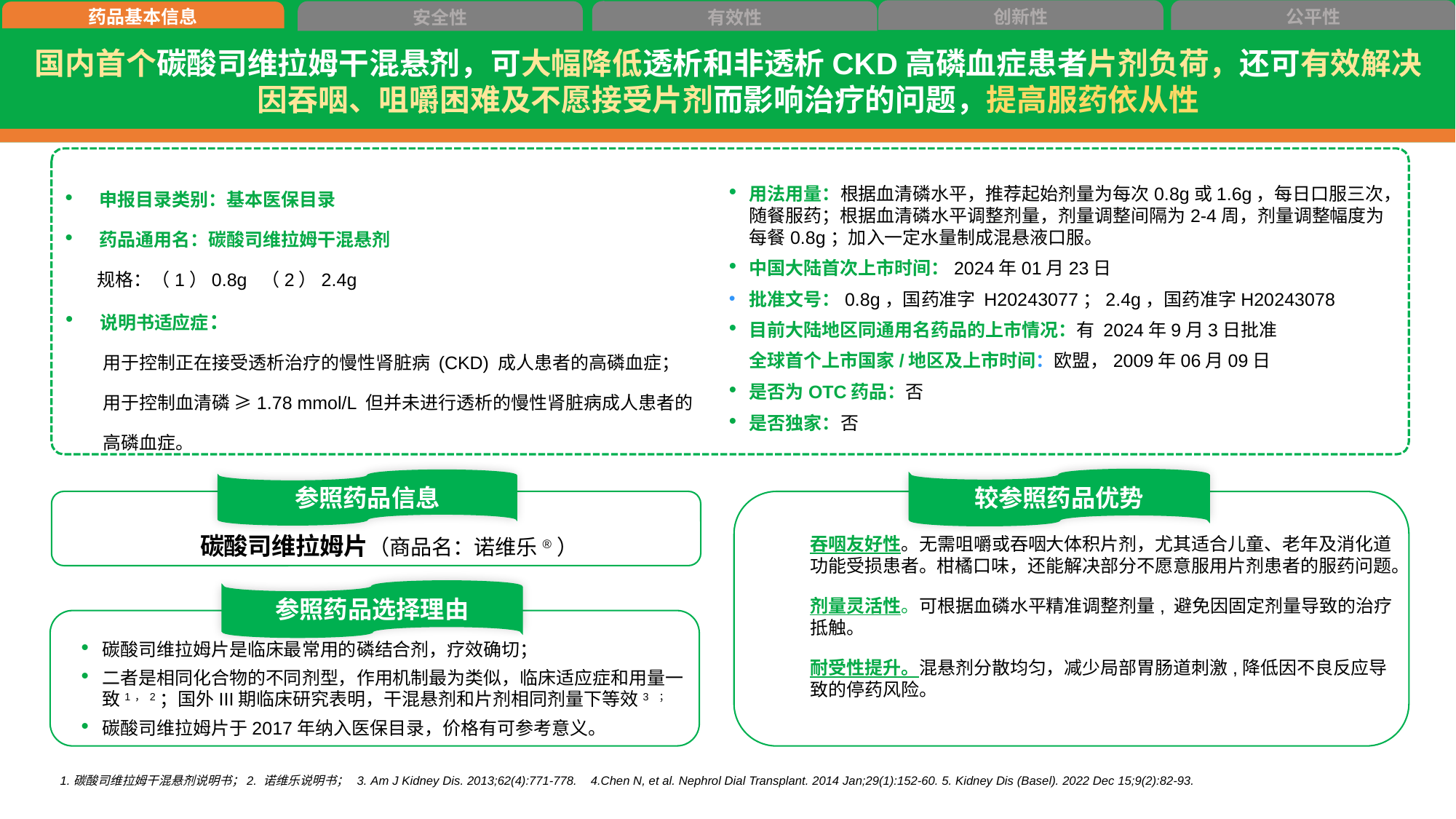

药品基本信息
创新性
公平性
有效性
安全性
# 国内首个碳酸司维拉姆干混悬剂，可大幅降低透析和非透析CKD高磷血症患者片剂负荷，还可有效解决因吞咽、咀嚼困难及不愿接受片剂而影响治疗的问题，提高服药依从性

用法用量：根据血清磷水平，推荐起始剂量为每次0.8g或1.6g，每日口服三次，随餐服药；根据血清磷水平调整剂量，剂量调整间隔为2-4周，剂量调整幅度为每餐0.8g；加入一定水量制成混悬液口服。
中国大陆首次上市时间：2024年01月23日
批准文号：0.8g，国药准字 H20243077；2.4g，国药准字H20243078
目前大陆地区同通用名药品的上市情况：有 2024年9月3日批准
    全球首个上市国家/地区及上市时间：欧盟，2009年06月09日
是否为OTC药品：否
是否独家：否
申报目录类别：基本医保目录
药品通用名：碳酸司维拉姆干混悬剂
       规格：（1）0.8g  （2）2.4g
说明书适应症：
   用于控制正在接受透析治疗的慢性肾脏病 (CKD) 成人患者的高磷血症；
   用于控制血清磷 ≥1.78 mmol/L 但并未进行透析的慢性肾脏病成人患者的
   高磷血症。
参照药品信息
较参照药品优势

碳酸司维拉姆片（商品名：诺维乐®）
吞咽友好性。无需咀嚼或吞咽大体积片剂，尤其适合儿童、老年及消化道功能受损患者。柑橘口味，还能解决部分不愿意服用片剂患者的服药问题。
剂量灵活性。可根据血磷水平精准调整剂量, 避免因固定剂量导致的治疗抵触。
耐受性提升。混悬剂分散均匀，减少局部胃肠道刺激,降低因不良反应导致的停药风险。
参照药品选择理由

碳酸司维拉姆片是临床最常用的磷结合剂，疗效确切；
二者是相同化合物的不同剂型，作用机制最为类似，临床适应症和用量一致1，2；国外III期临床研究表明，干混悬剂和片剂相同剂量下等效3  ；
碳酸司维拉姆片于2017年纳入医保目录，价格有可参考意义。
1.碳酸司维拉姆干混悬剂说明书；2. 诺维乐说明书；  3. Am J Kidney Dis. 2013;62(4):771-778.    4.Chen N, et al. Nephrol Dial Transplant. 2014 Jan;29(1):152-60. 5. Kidney Dis (Basel). 2022 Dec 15;9(2):82-93.